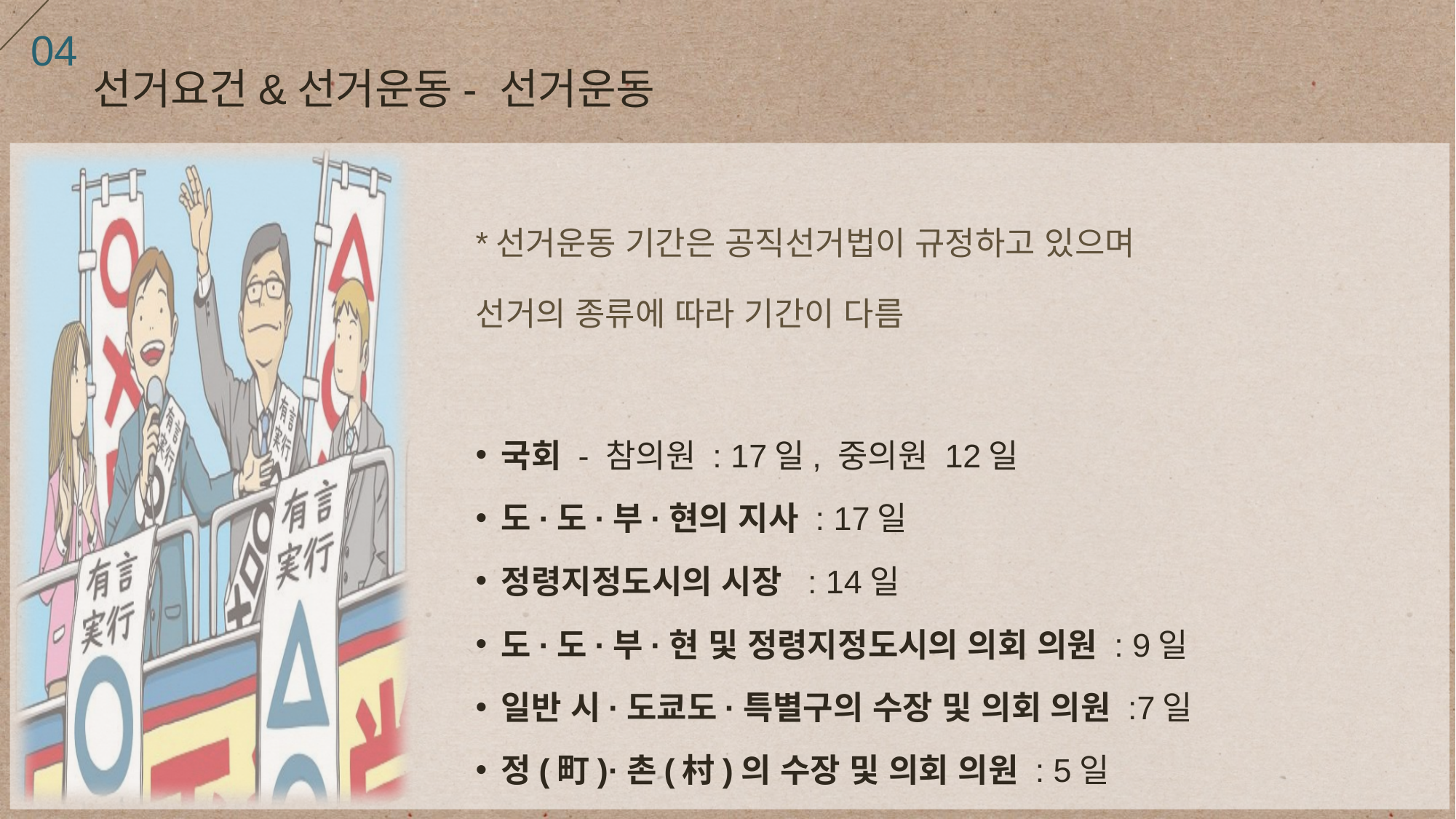

04
선거요건&선거운동- 선거운동

*선거운동 기간은 공직선거법이 규정하고 있으며
선거의 종류에 따라 기간이 다름

국회 - 참의원 : 17일, 중의원 12일
도·도·부·현의 지사 : 17일
정령지정도시의 시장  : 14일
도·도·부·현 및 정령지정도시의 의회 의원 : 9일
일반 시·도쿄도·특별구의 수장 및 의회 의원 :7일
정(町)·촌(村)의 수장 및 의회 의원 : 5일